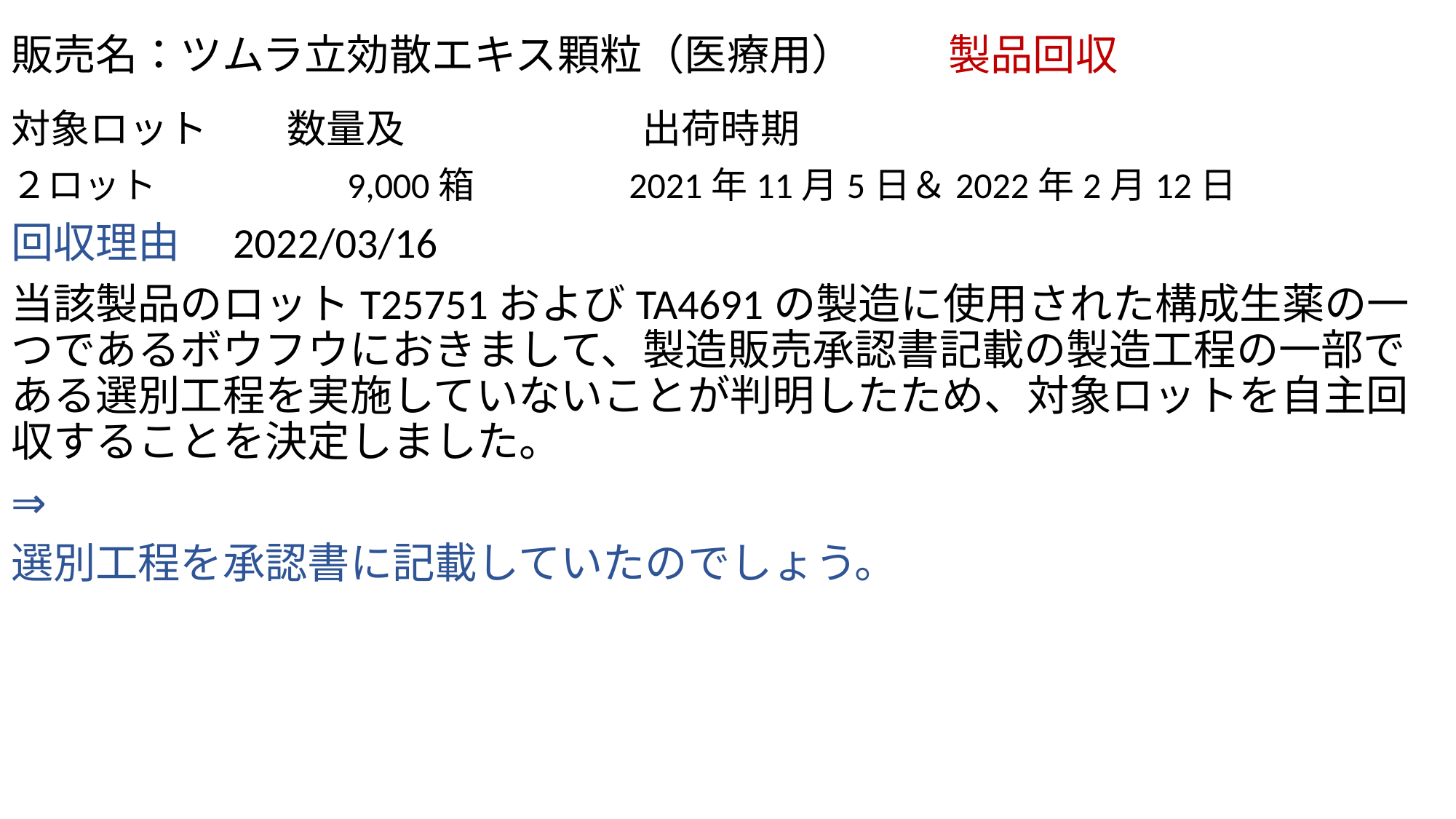

# 販売名：ツムラ立効散エキス顆粒（医療用） 　　製品回収
対象ロット　　数量及　　　　　　出荷時期
２ロット　　　　　9,000箱　　　　2021年11月5日＆2022年2月12日
回収理由　2022/03/16
当該製品のロットT25751およびTA4691の製造に使用された構成生薬の一つであるボウフウにおきまして、製造販売承認書記載の製造工程の一部である選別工程を実施していないことが判明したため、対象ロットを自主回収することを決定しました。
⇒
選別工程を承認書に記載していたのでしょう。